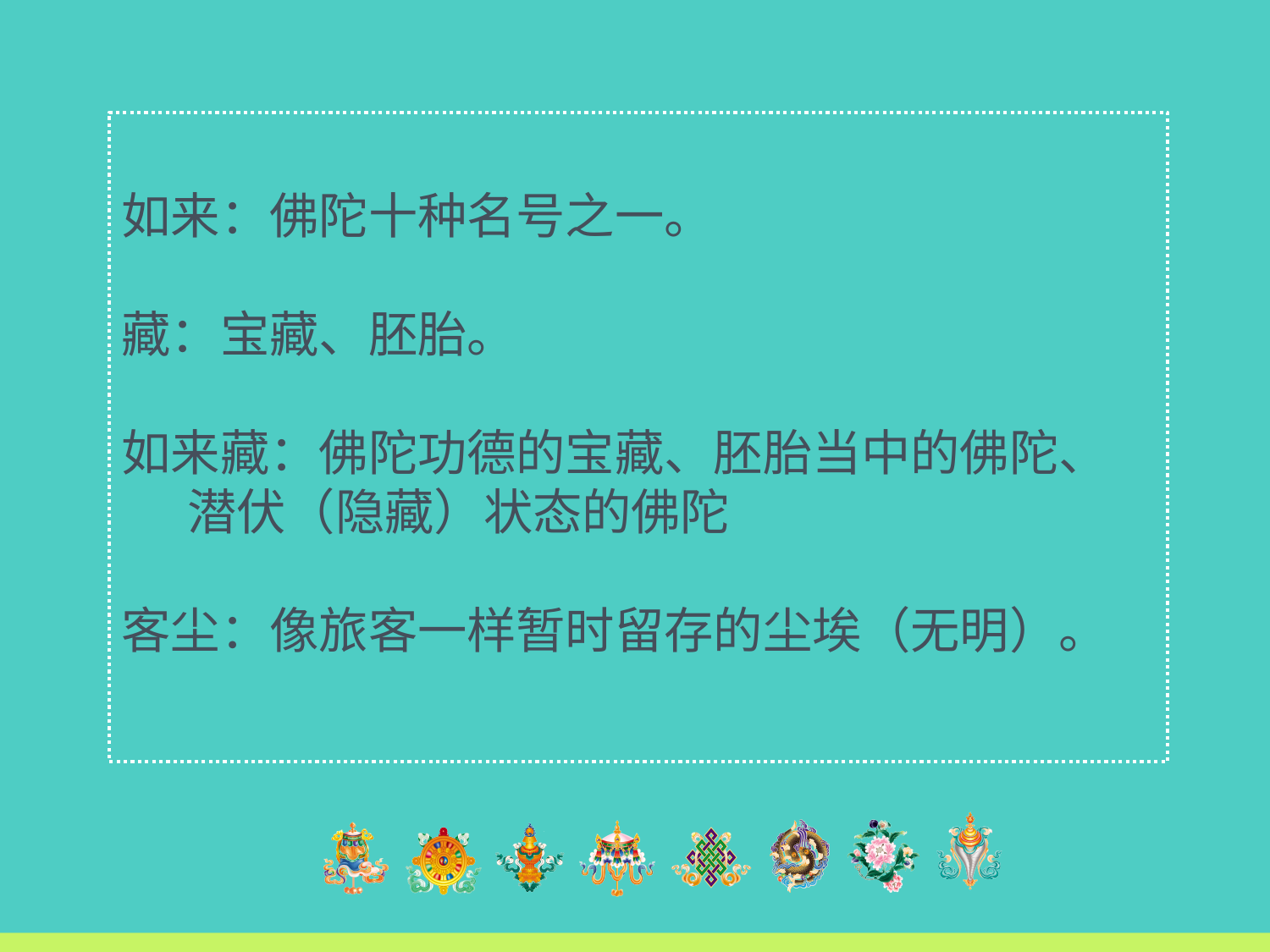

如来：佛陀十种名号之一。

藏：宝藏、胚胎。

如来藏：佛陀功德的宝藏、胚胎当中的佛陀、           潜伏（隐藏）状态的佛陀

客尘：像旅客一样暂时留存的尘埃（无明）。